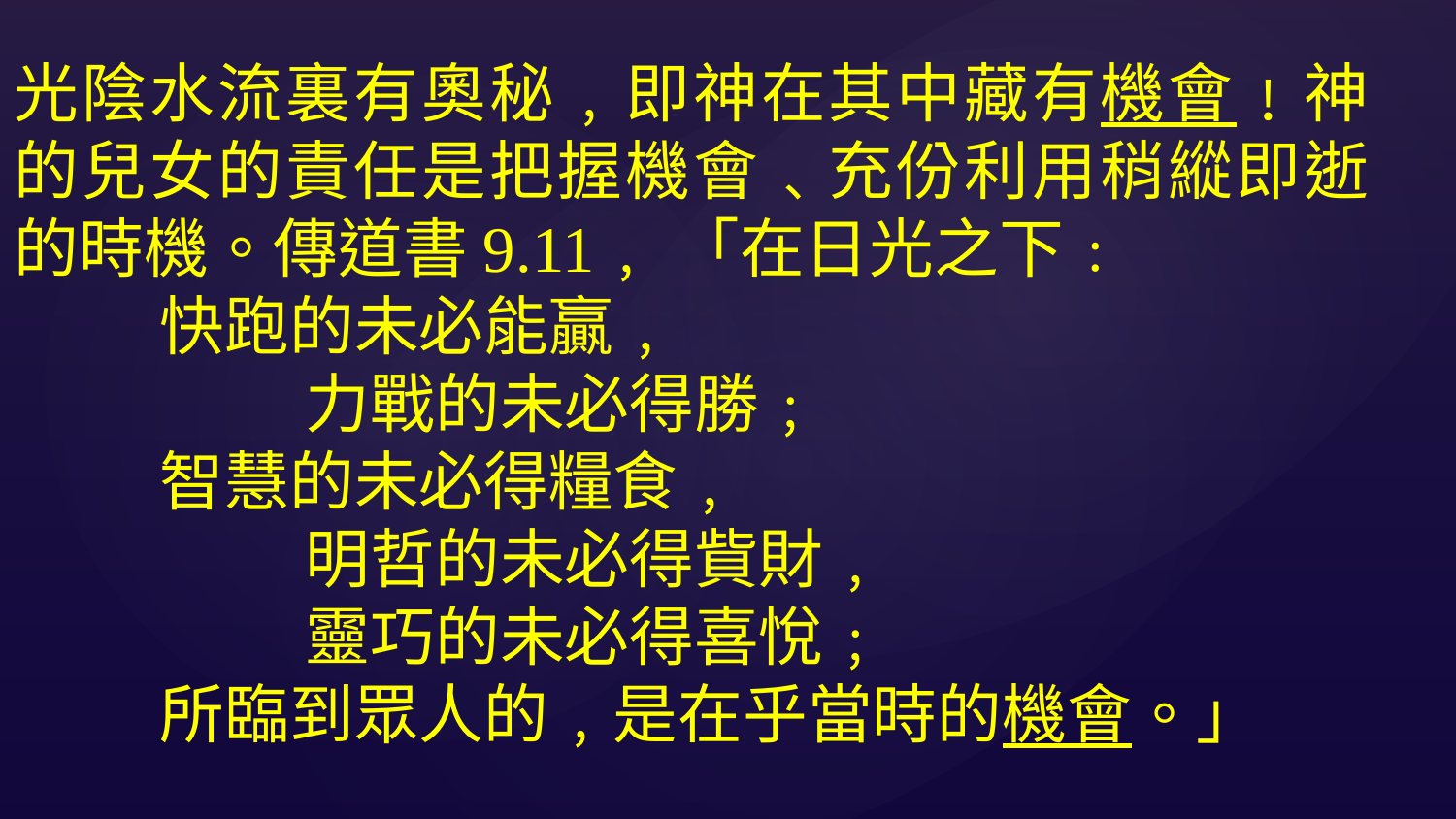

光陰水流裏有奧秘﹐即神在其中藏有機會﹗神的兒女的責任是把握機會﹑充份利用稍縱即逝的時機。傳道書9.11﹐「在日光之下﹕
	快跑的未必能贏﹐
		力戰的未必得勝﹔
	智慧的未必得糧食﹐
		明哲的未必得貲財﹐
		靈巧的未必得喜悅﹔
	所臨到眾人的﹐是在乎當時的機會。」